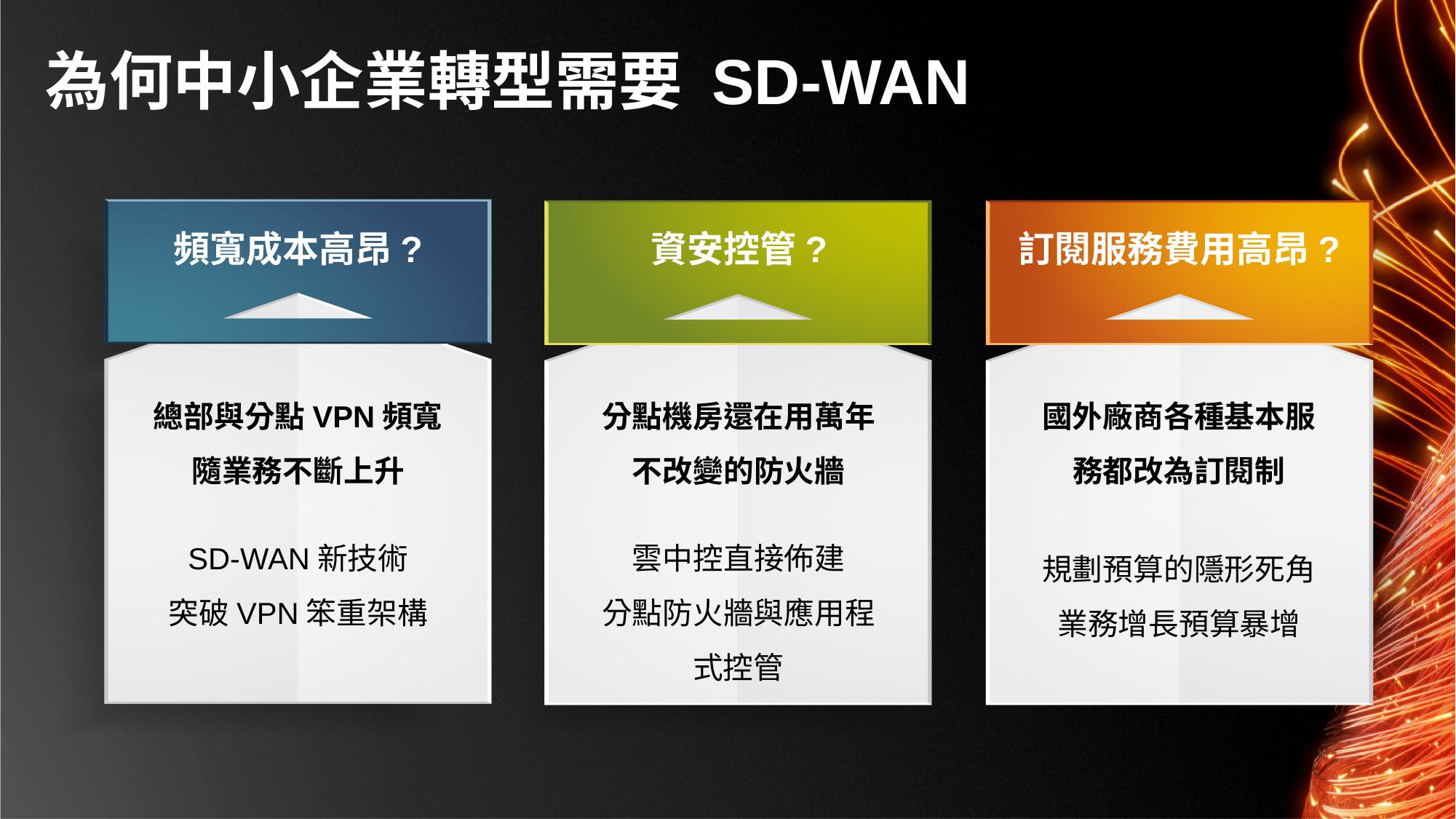

# 為何中小企業轉型需要 SD-WAN
頻寬成本高昂?
資安控管?
訂閱服務費用高昂?
總部與分點VPN頻寬
隨業務不斷上升

SD-WAN新技術
突破VPN笨重架構
分點機房還在用萬年不改變的防火牆

雲中控直接佈建
分點防火牆與應用程式控管
國外廠商各種基本服務都改為訂閱制

規劃預算的隱形死角
業務增長預算暴增